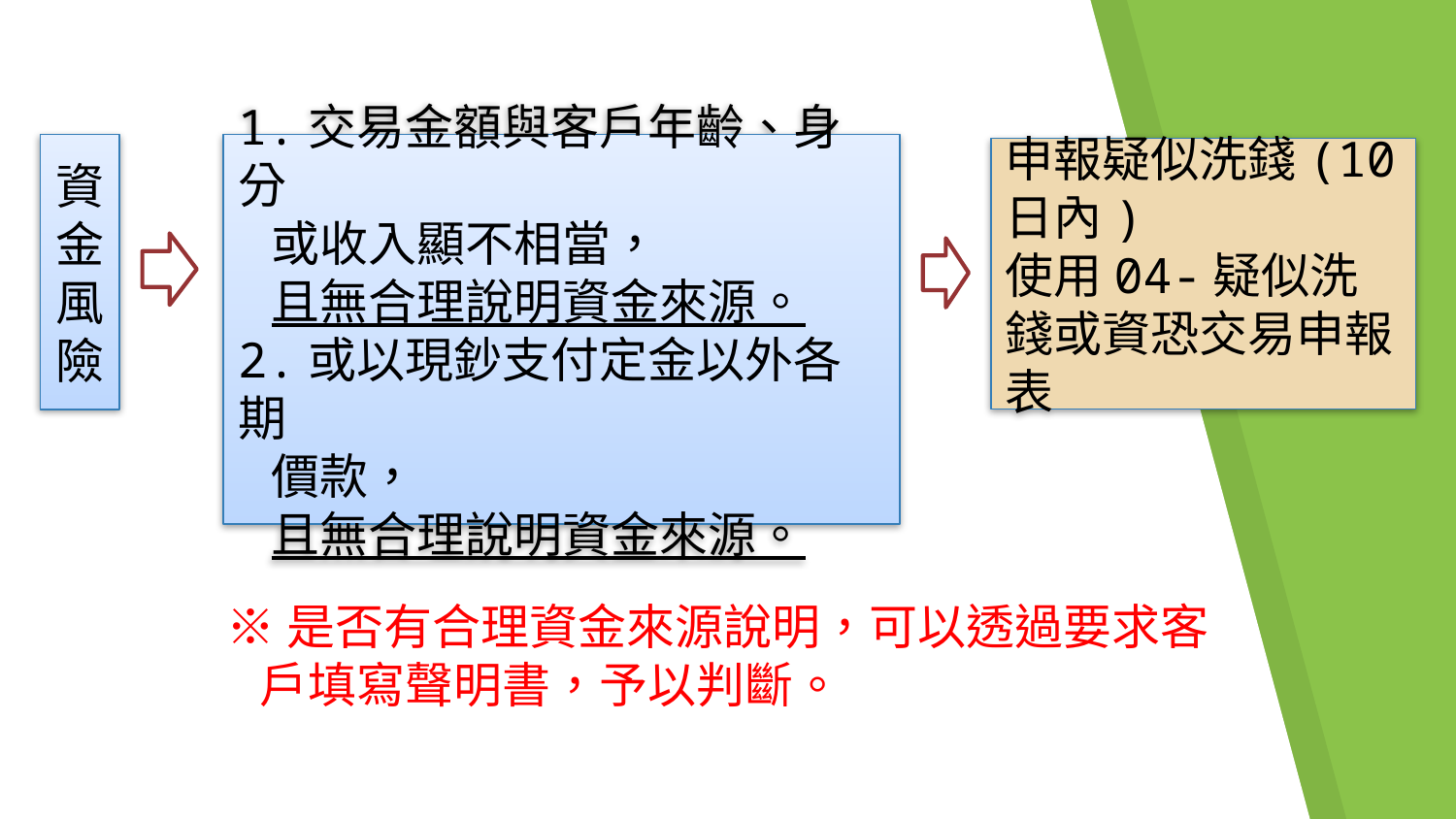

資金風險
1.交易金額與客戶年齡、身分
  或收入顯不相當，
  且無合理說明資金來源。
2.或以現鈔支付定金以外各期
  價款，
  且無合理說明資金來源。
申報疑似洗錢(10日內)
使用04-疑似洗錢或資恐交易申報表

※是否有合理資金來源說明，可以透過要求客
  戶填寫聲明書，予以判斷。